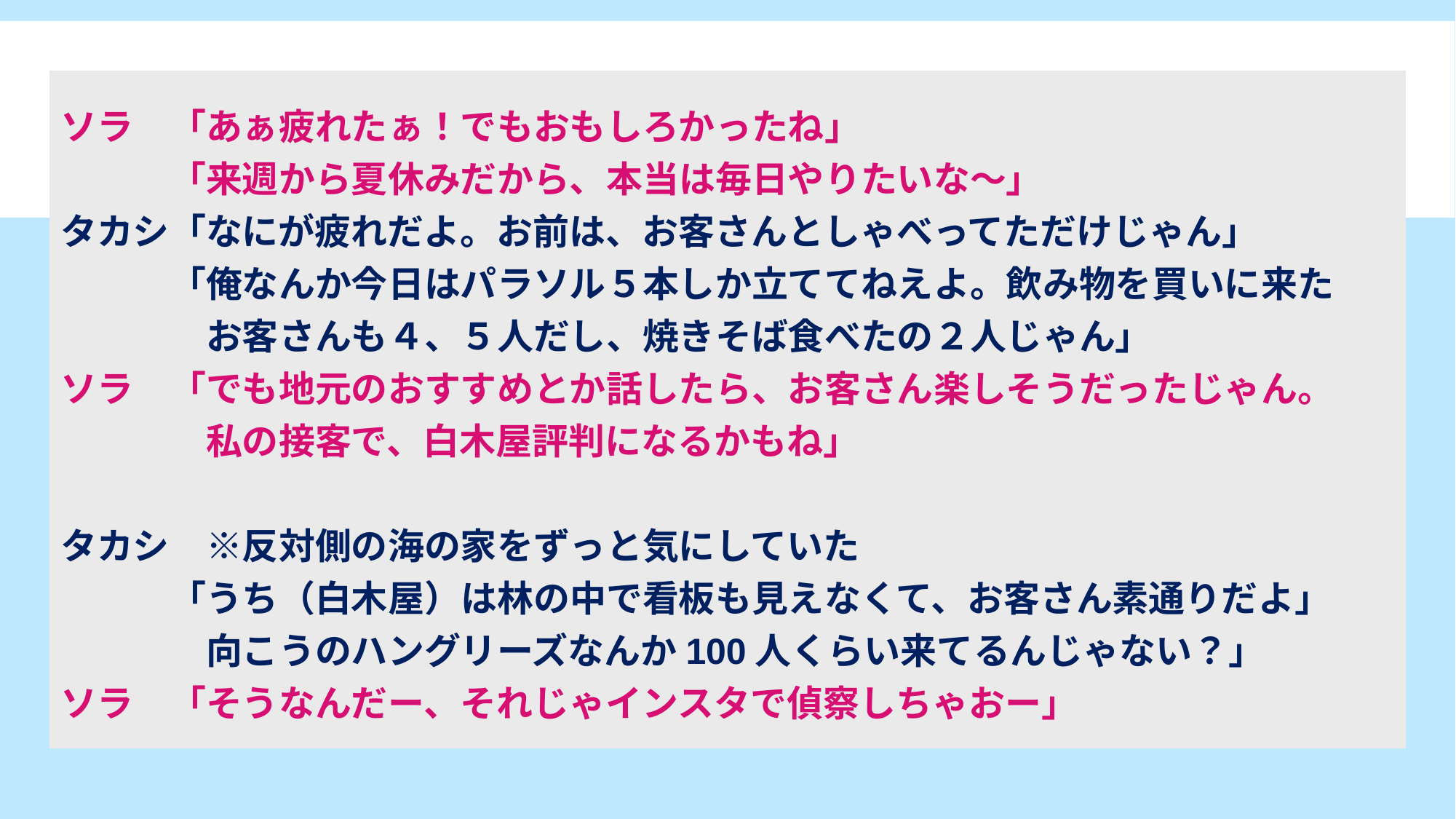

ソラ　「あぁ疲れたぁ！でもおもしろかったね」
　　　「来週から夏休みだから、本当は毎日やりたいな～」
タカシ「なにが疲れだよ。お前は、お客さんとしゃべってただけじゃん」
　　　「俺なんか今日はパラソル５本しか立ててねえよ。飲み物を買いに来た
　　　　お客さんも４、５人だし、焼きそば食べたの２人じゃん」
ソラ　「でも地元のおすすめとか話したら、お客さん楽しそうだったじゃん。
　　　　私の接客で、白木屋評判になるかもね」

タカシ　※反対側の海の家をずっと気にしていた
　　　「うち（白木屋）は林の中で看板も見えなくて、お客さん素通りだよ」
　　　　向こうのハングリーズなんか100人くらい来てるんじゃない？」
ソラ　「そうなんだー、それじゃインスタで偵察しちゃおー」